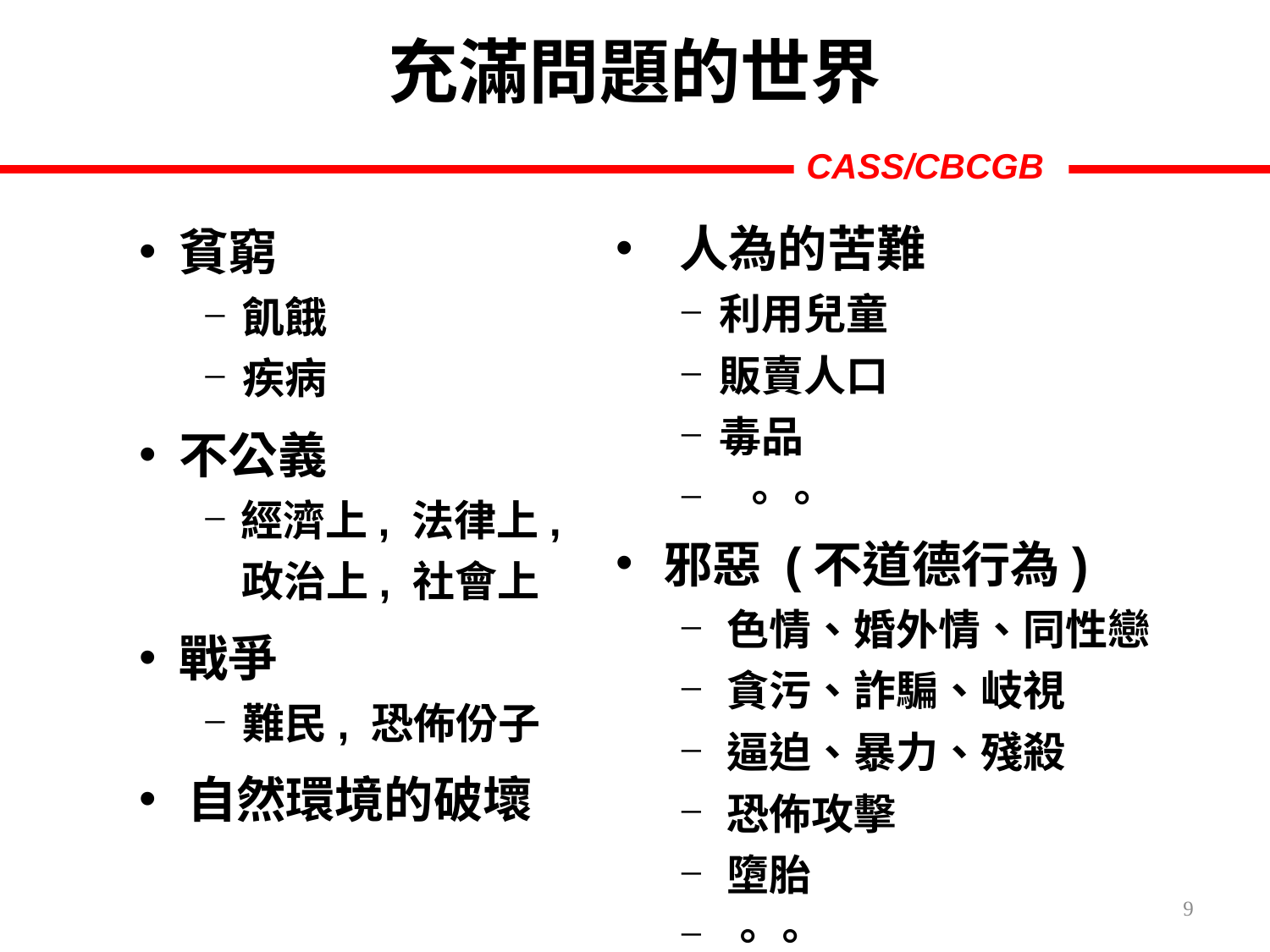

充滿問題的世界
人為的苦難
利用兒童
販賣人口
毒品
 。。
邪惡 (不道德行為)
色情、婚外情、同性戀
貪污、詐騙、岐視
逼迫、暴力、殘殺
恐佈攻擊
墮胎
。。
貧窮
飢餓
疾病
不公義
經濟上, 法律上,
   政治上, 社會上
戰爭
難民, 恐佈份子
自然環境的破壞

9